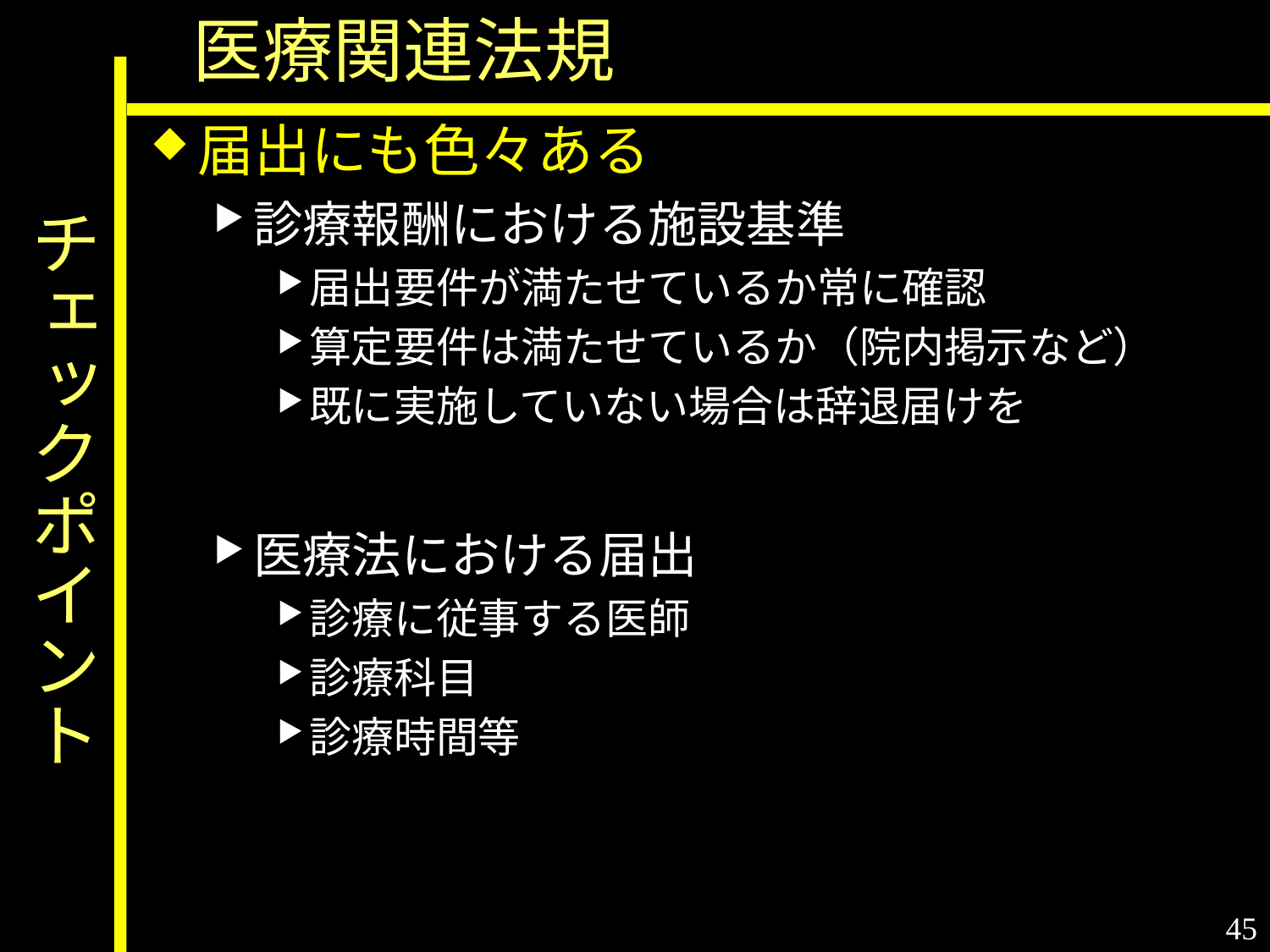

医療関連法規

# チェックポイント
届出にも色々ある
診療報酬における施設基準
届出要件が満たせているか常に確認
算定要件は満たせているか（院内掲示など）
既に実施していない場合は辞退届けを

医療法における届出
診療に従事する医師
診療科目
診療時間等
45